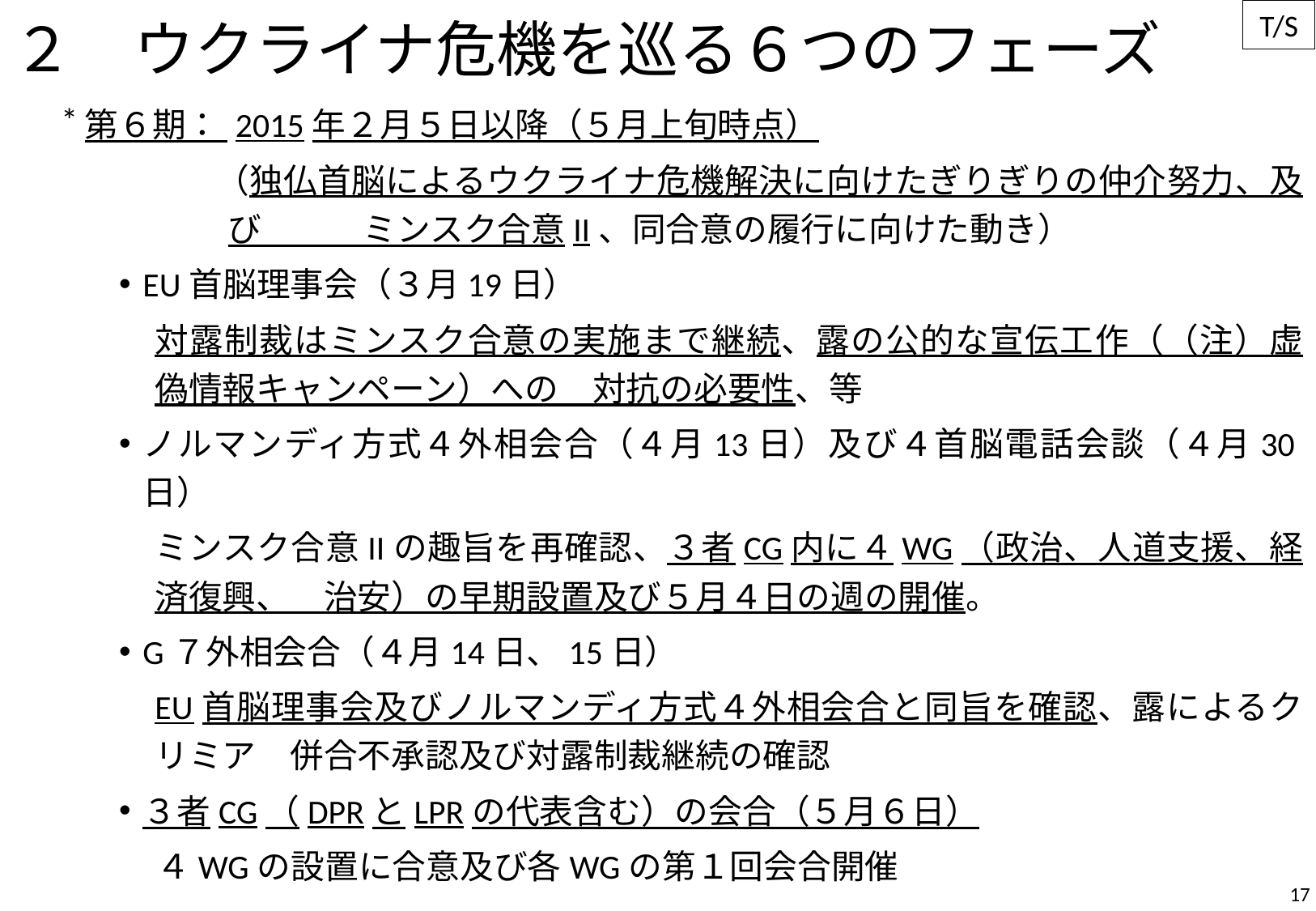

# ２　ウクライナ危機を巡る６つのフェーズ
第６期： 2015年２月５日以降（５月上旬時点）
（独仏首脳によるウクライナ危機解決に向けたぎりぎりの仲介努力、及び　　　ミンスク合意II、同合意の履行に向けた動き）
EU首脳理事会（３月19日）
対露制裁はミンスク合意の実施まで継続、露の公的な宣伝工作（（注）虚偽情報キャンペーン）への　対抗の必要性、等
ノルマンディ方式４外相会合（４月13日）及び４首脳電話会談（４月30日）
ミンスク合意IIの趣旨を再確認、３者CG内に４WG（政治、人道支援、経済復興、　治安）の早期設置及び５月４日の週の開催。
G７外相会合（４月14日、15日）
EU首脳理事会及びノルマンディ方式４外相会合と同旨を確認、露によるクリミア　併合不承認及び対露制裁継続の確認
３者CG（DPRとLPRの代表含む）の会合（５月６日）
４WGの設置に合意及び各WGの第１回会合開催
17